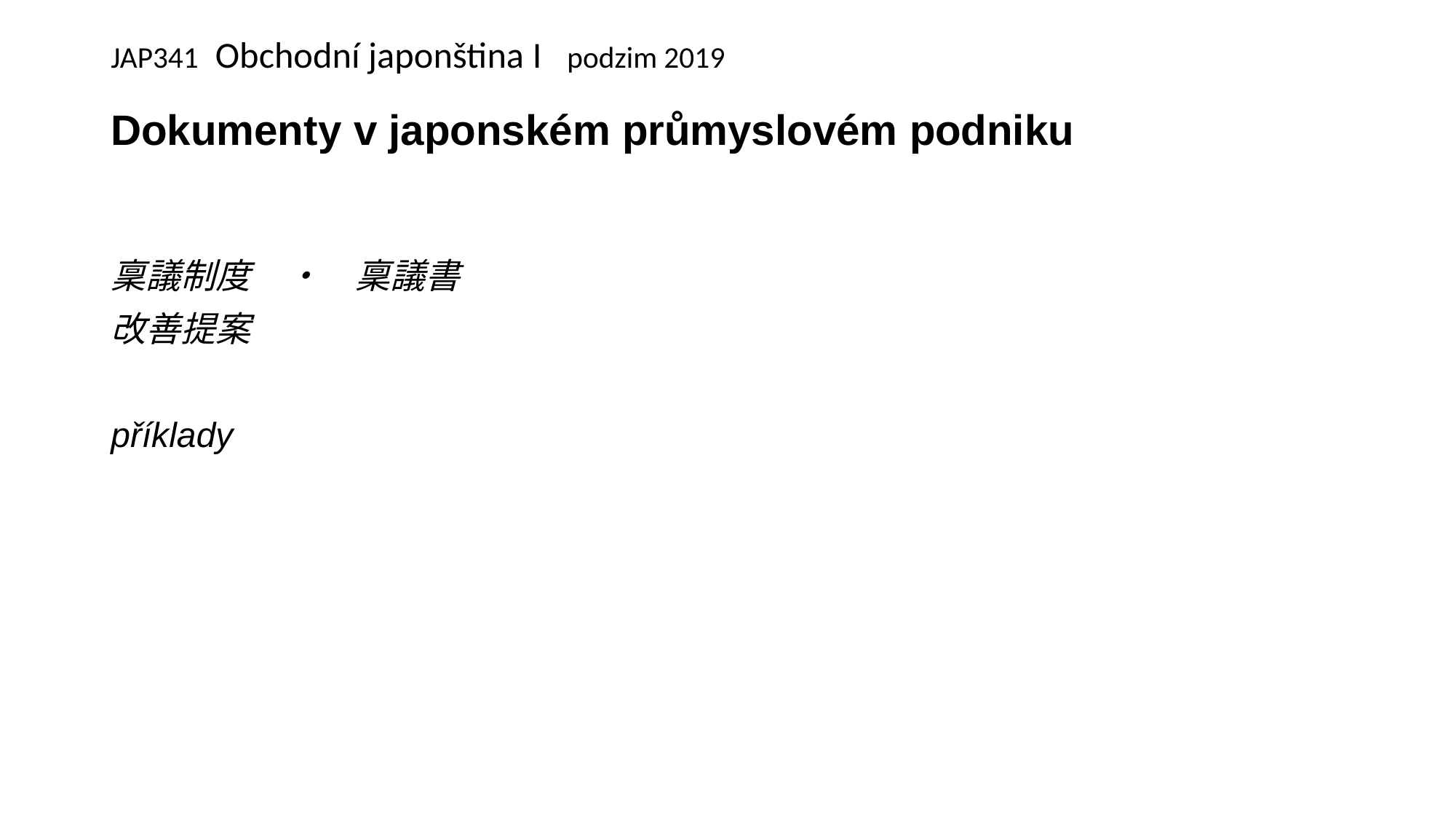

# JAP341  Obchodní japonština I   podzim 2019
Dokumenty v japonském průmyslovém podniku

稟議制度　・　稟議書
改善提案

příklady